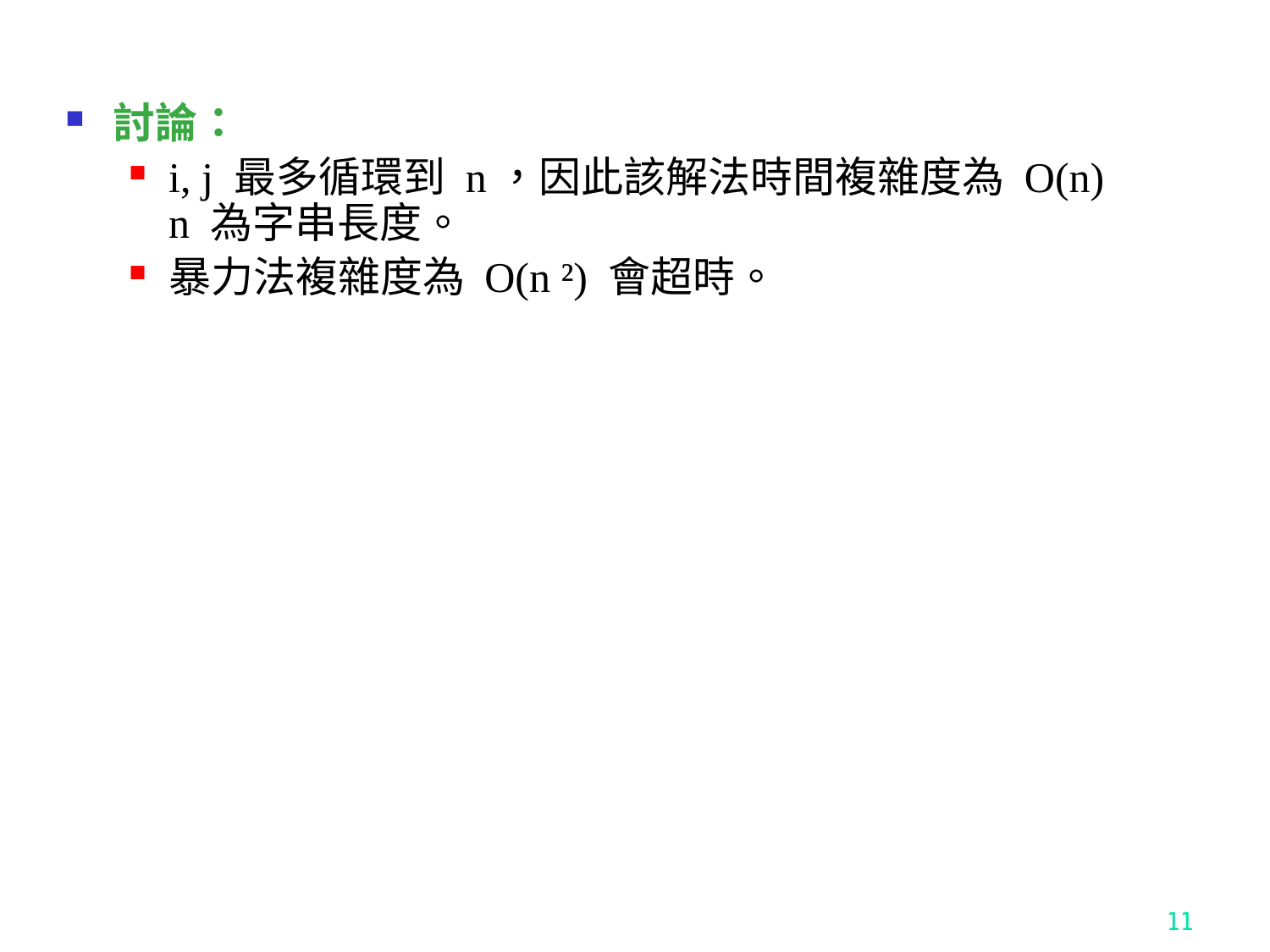

討論：
i, j 最多循環到 n，因此該解法時間複雜度為 O(n)
n 為字串長度。
暴力法複雜度為 O(n ²) 會超時。

11